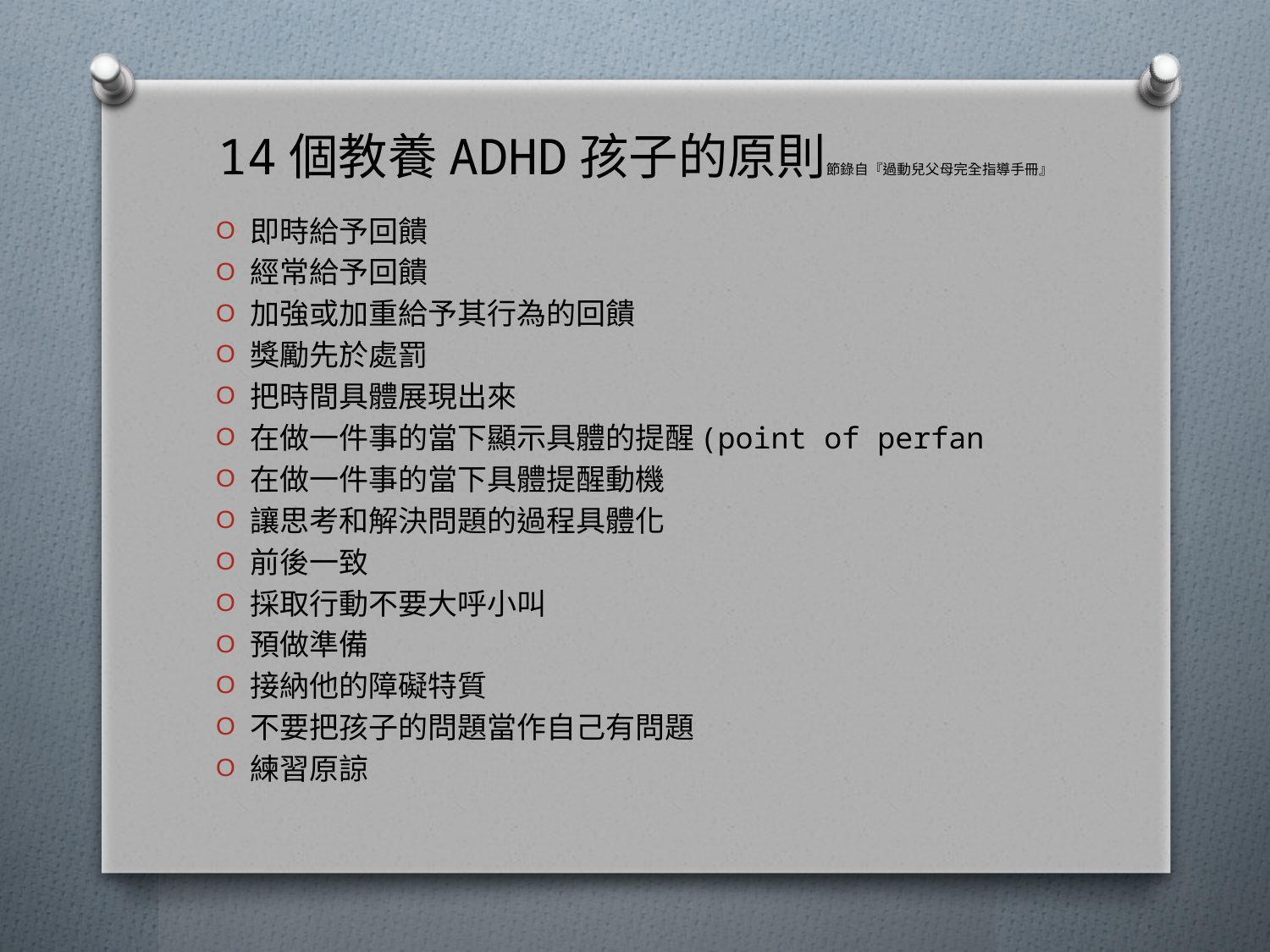

# 14個教養ADHD孩子的原則節錄自『過動兒父母完全指導手冊』
即時給予回饋
經常給予回饋
加強或加重給予其行為的回饋
獎勵先於處罰
把時間具體展現出來
在做一件事的當下顯示具體的提醒(point of perfan
在做一件事的當下具體提醒動機
讓思考和解決問題的過程具體化
前後一致
採取行動不要大呼小叫
預做準備
接納他的障礙特質
不要把孩子的問題當作自己有問題
練習原諒